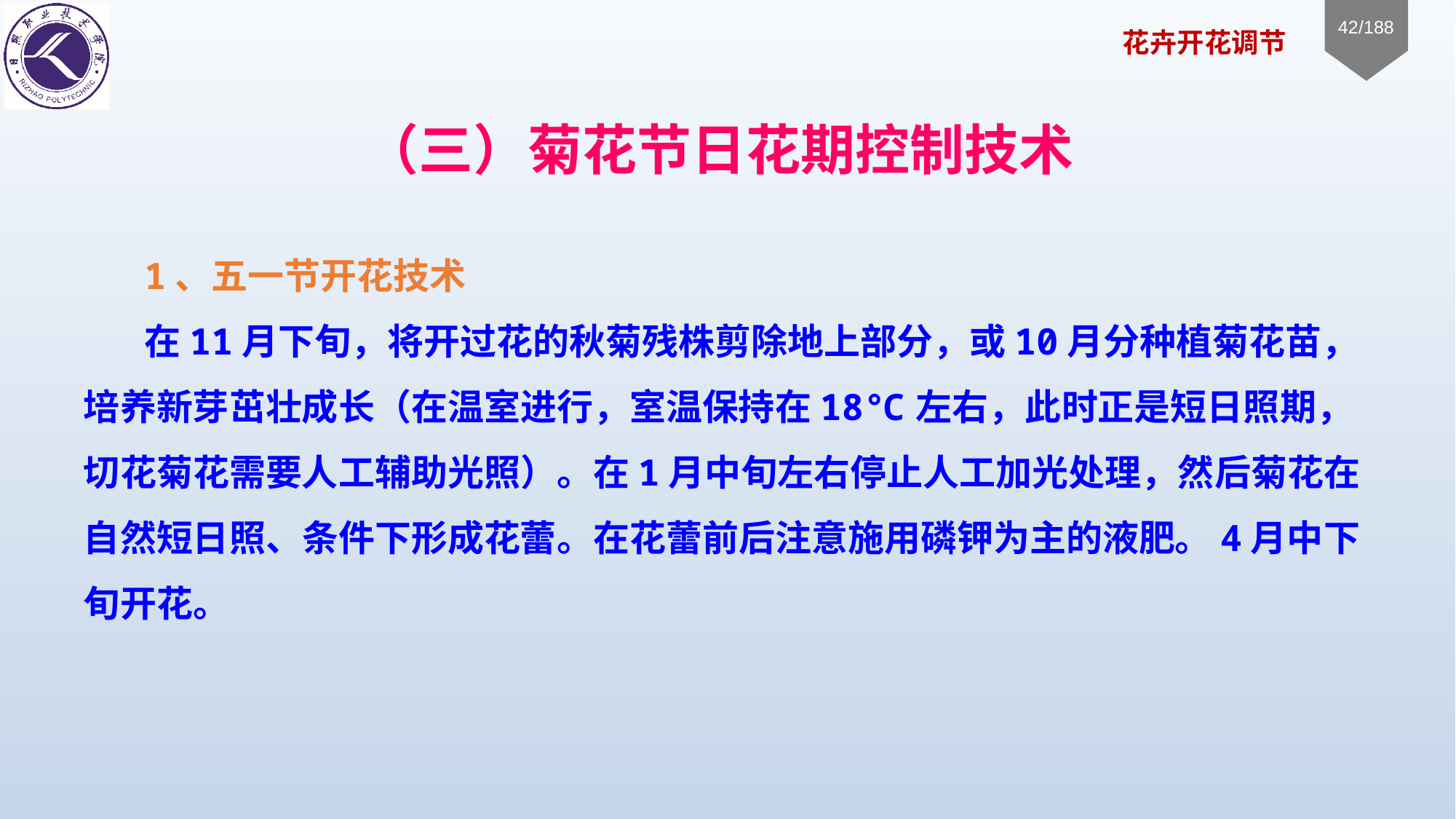

# （三）菊花节日花期控制技术
1、五一节开花技术
在11月下旬，将开过花的秋菊残株剪除地上部分，或10月分种植菊花苗，培养新芽茁壮成长（在温室进行，室温保持在18℃左右，此时正是短日照期，切花菊花需要人工辅助光照）。在1月中旬左右停止人工加光处理，然后菊花在自然短日照、条件下形成花蕾。在花蕾前后注意施用磷钾为主的液肥。4月中下旬开花。